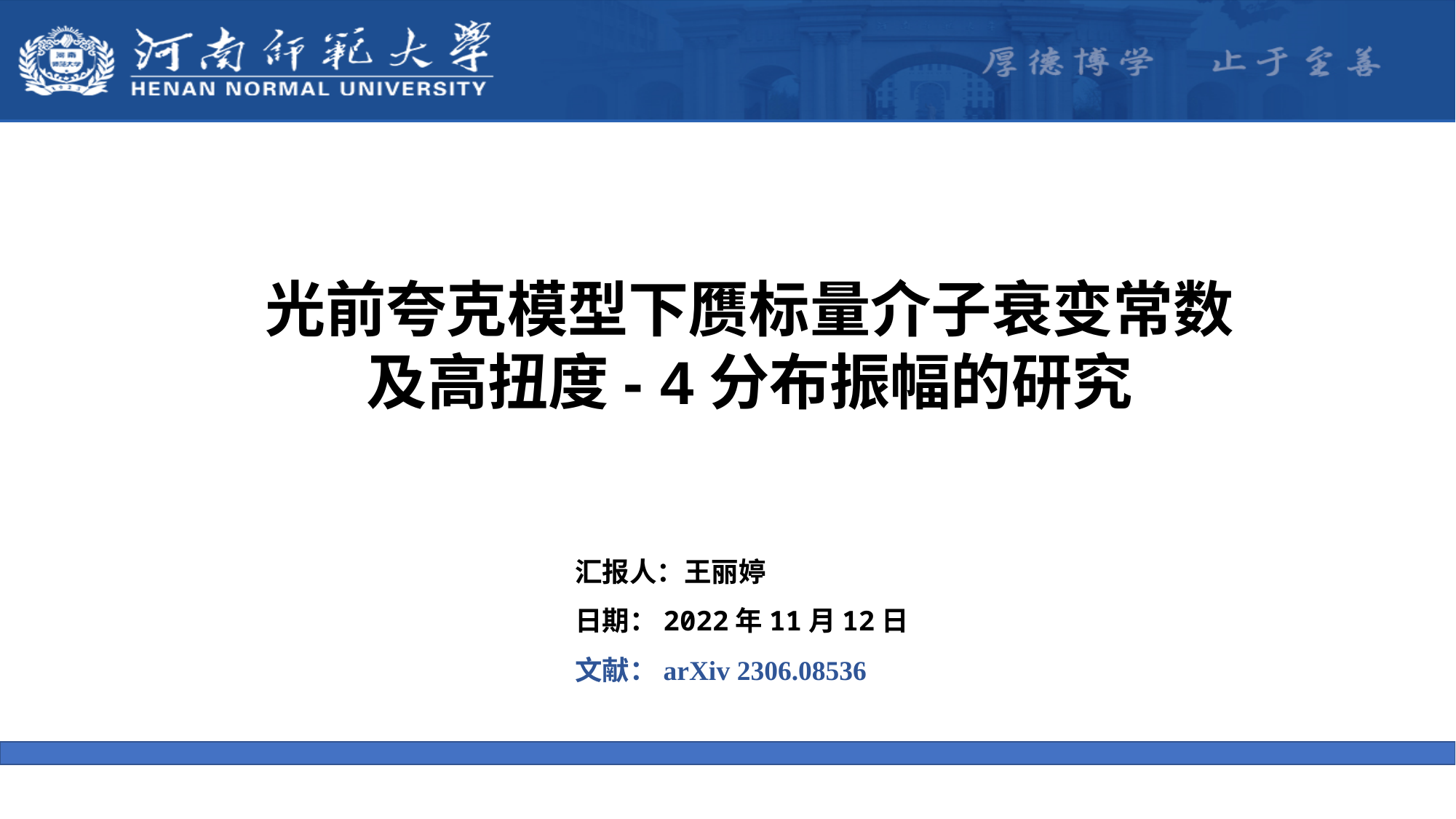

光前夸克模型下赝标量介子衰变常数
及高扭度- 4分布振幅的研究
汇报人：王丽婷
日期：2022年11月12日
文献：arXiv 2306.08536